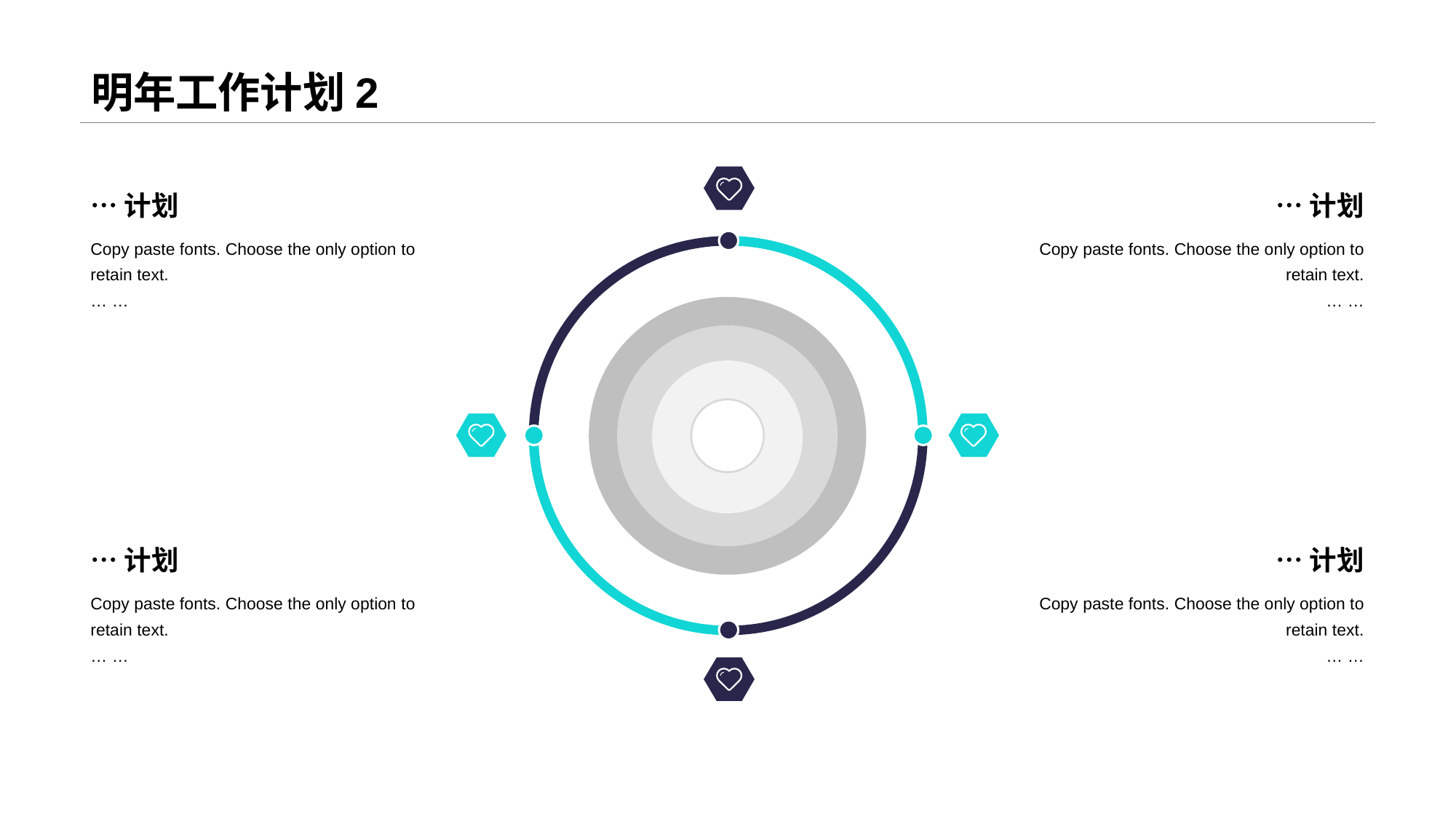

# 明年工作计划2

…计划
…计划
Copy paste fonts. Choose the only option to retain text.
… …
Copy paste fonts. Choose the only option to retain text.
… …

…计划
…计划
Copy paste fonts. Choose the only option to retain text.
… …
Copy paste fonts. Choose the only option to retain text.
… …